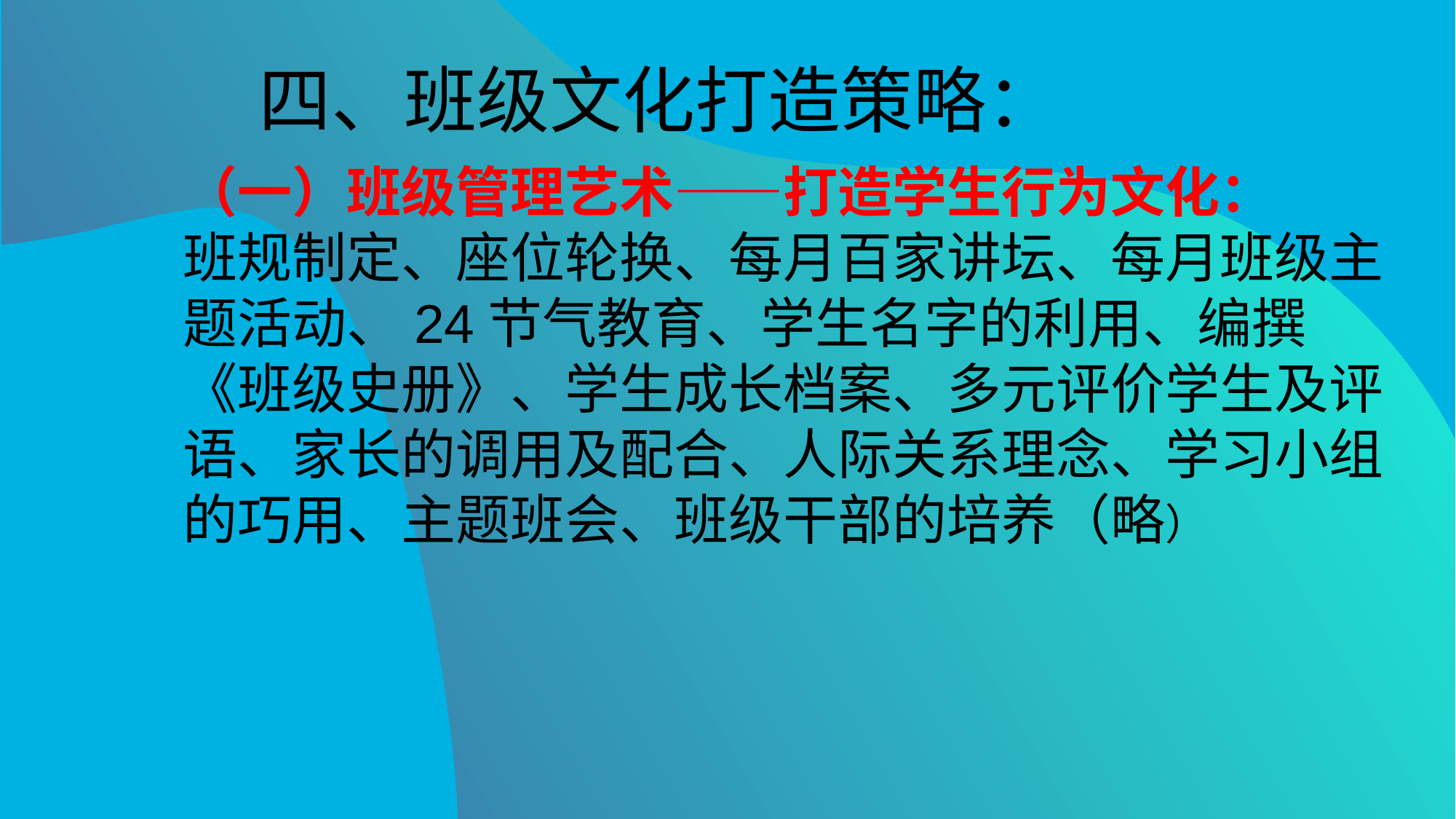

四、班级文化打造策略：
（一）班级管理艺术——打造学生行为文化：
班规制定、座位轮换、每月百家讲坛、每月班级主题活动、24节气教育、学生名字的利用、编撰《班级史册》、学生成长档案、多元评价学生及评语、家长的调用及配合、人际关系理念、学习小组的巧用、主题班会、班级干部的培养（略）